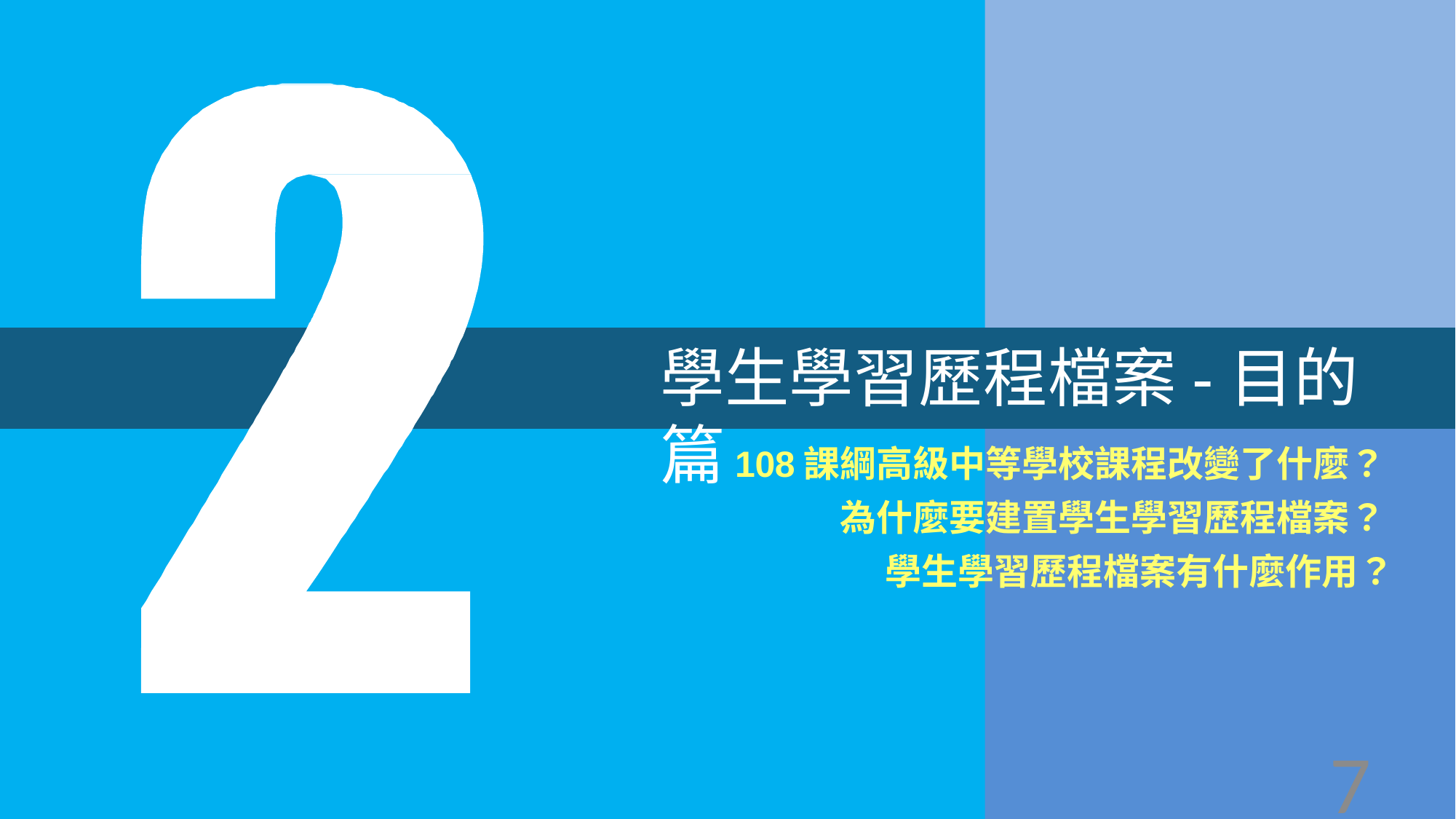

#

學生學習歷程檔案-目的篇

108課綱高級中等學校課程改變了什麼？
為什麼要建置學生學習歷程檔案？
學生學習歷程檔案有什麼作用？
7